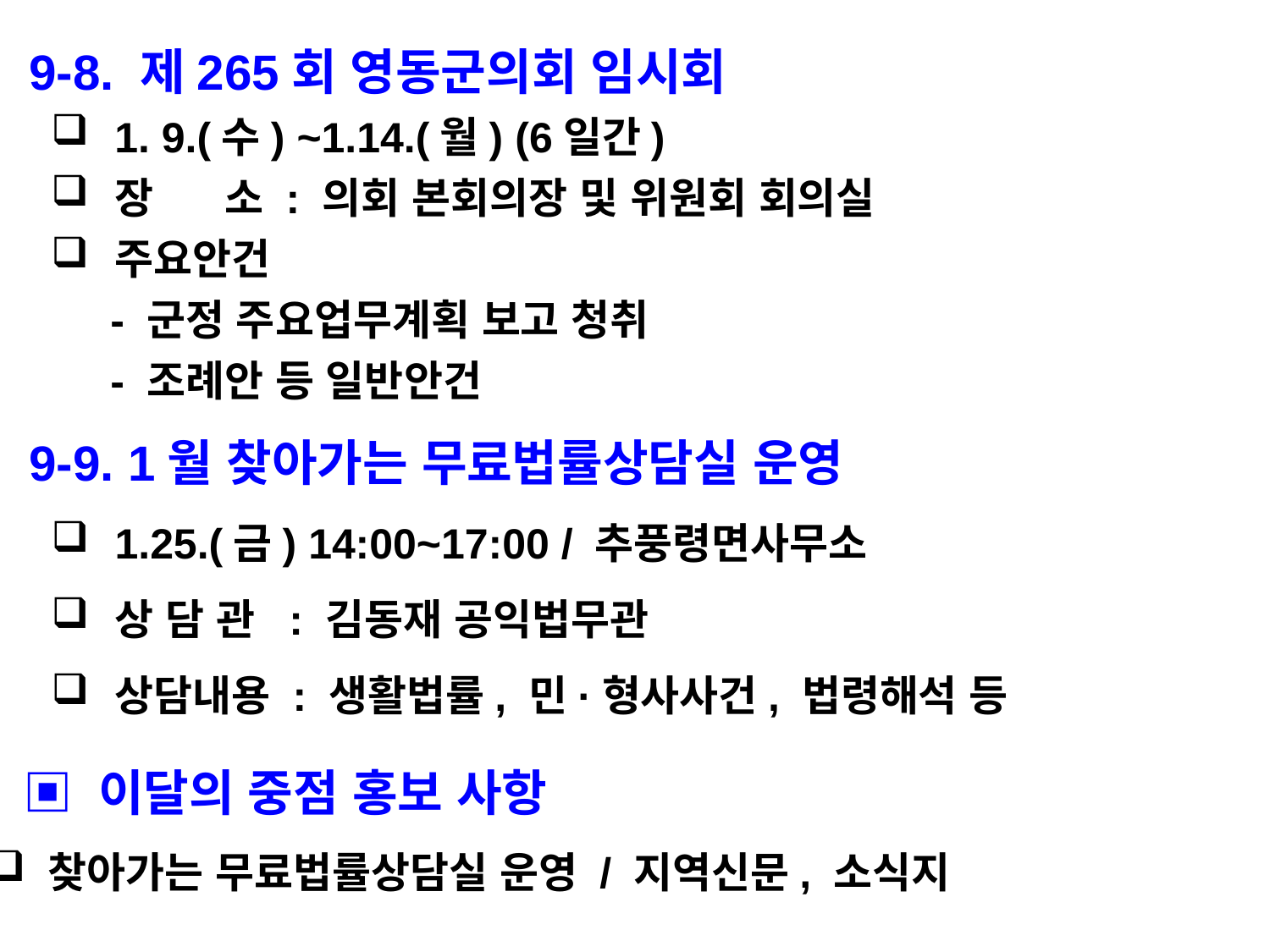

9-8. 제265회 영동군의회 임시회
1. 9.(수) ~1.14.(월) (6일간)
장      소 : 의회 본회의장 및 위원회 회의실
주요안건
     - 군정 주요업무계획 보고 청취
     - 조례안 등 일반안건
   9-9. 1월 찾아가는 무료법률상담실 운영
1.25.(금) 14:00~17:00 / 추풍령면사무소
상 담 관  : 김동재 공익법무관
상담내용 : 생활법률, 민·형사사건, 법령해석 등
  ▣ 이달의 중점 홍보 사항
 찾아가는 무료법률상담실 운영 / 지역신문, 소식지